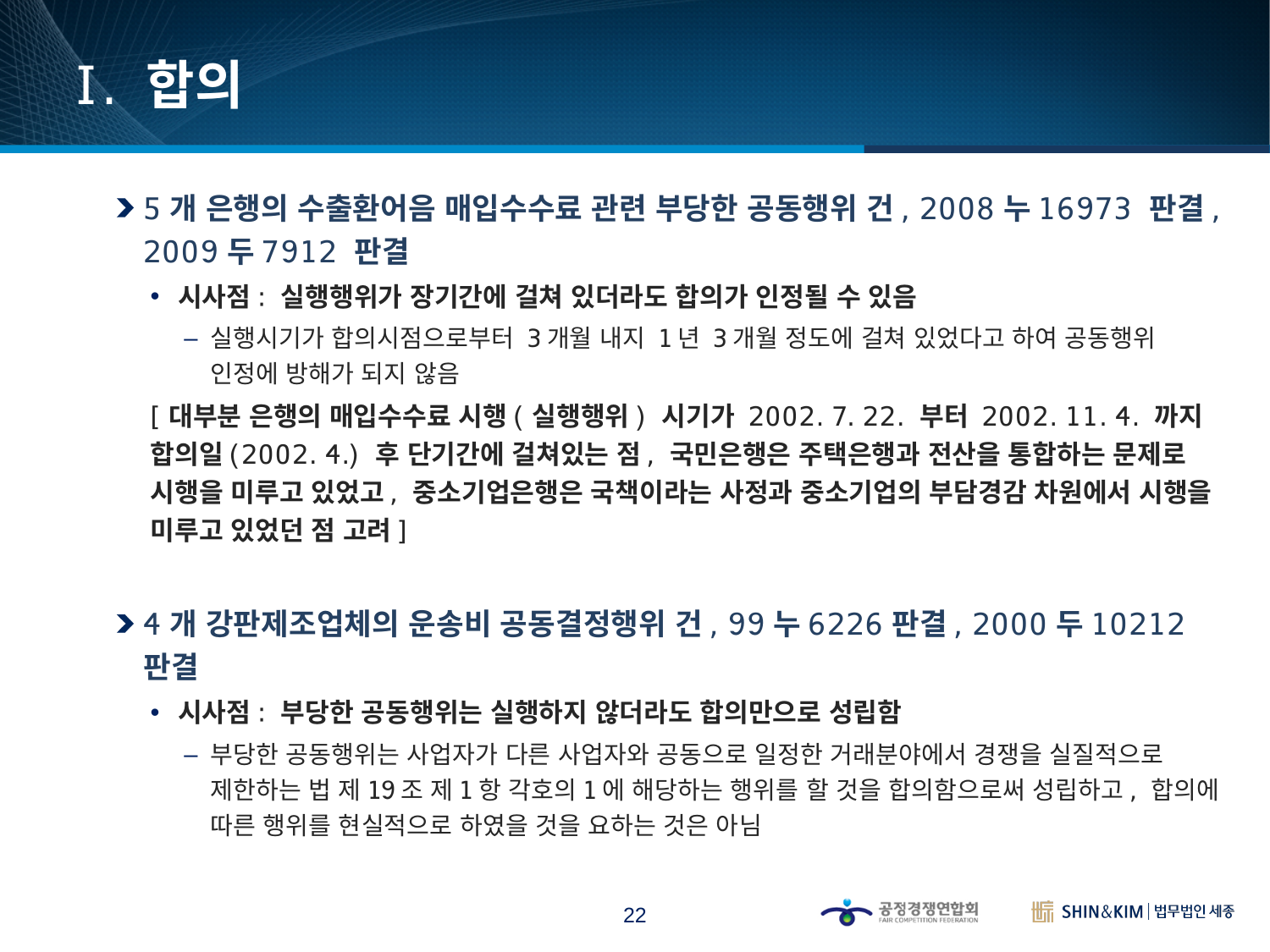

# I. 합의
5개 은행의 수출환어음 매입수수료 관련 부당한 공동행위 건, 2008누16973 판결, 2009두7912 판결
시사점: 실행행위가 장기간에 걸쳐 있더라도 합의가 인정될 수 있음
실행시기가 합의시점으로부터 3개월 내지 1년 3개월 정도에 걸쳐 있었다고 하여 공동행위 인정에 방해가 되지 않음
[대부분 은행의 매입수수료 시행(실행행위) 시기가 2002. 7. 22. 부터 2002. 11. 4. 까지 합의일(2002. 4.) 후 단기간에 걸쳐있는 점, 국민은행은 주택은행과 전산을 통합하는 문제로 시행을 미루고 있었고, 중소기업은행은 국책이라는 사정과 중소기업의 부담경감 차원에서 시행을 미루고 있었던 점 고려]
4개 강판제조업체의 운송비 공동결정행위 건, 99누6226판결, 2000두10212 판결
시사점: 부당한 공동행위는 실행하지 않더라도 합의만으로 성립함
부당한 공동행위는 사업자가 다른 사업자와 공동으로 일정한 거래분야에서 경쟁을 실질적으로 제한하는 법 제19조 제1항 각호의1에 해당하는 행위를 할 것을 합의함으로써 성립하고, 합의에 따른 행위를 현실적으로 하였을 것을 요하는 것은 아님

22